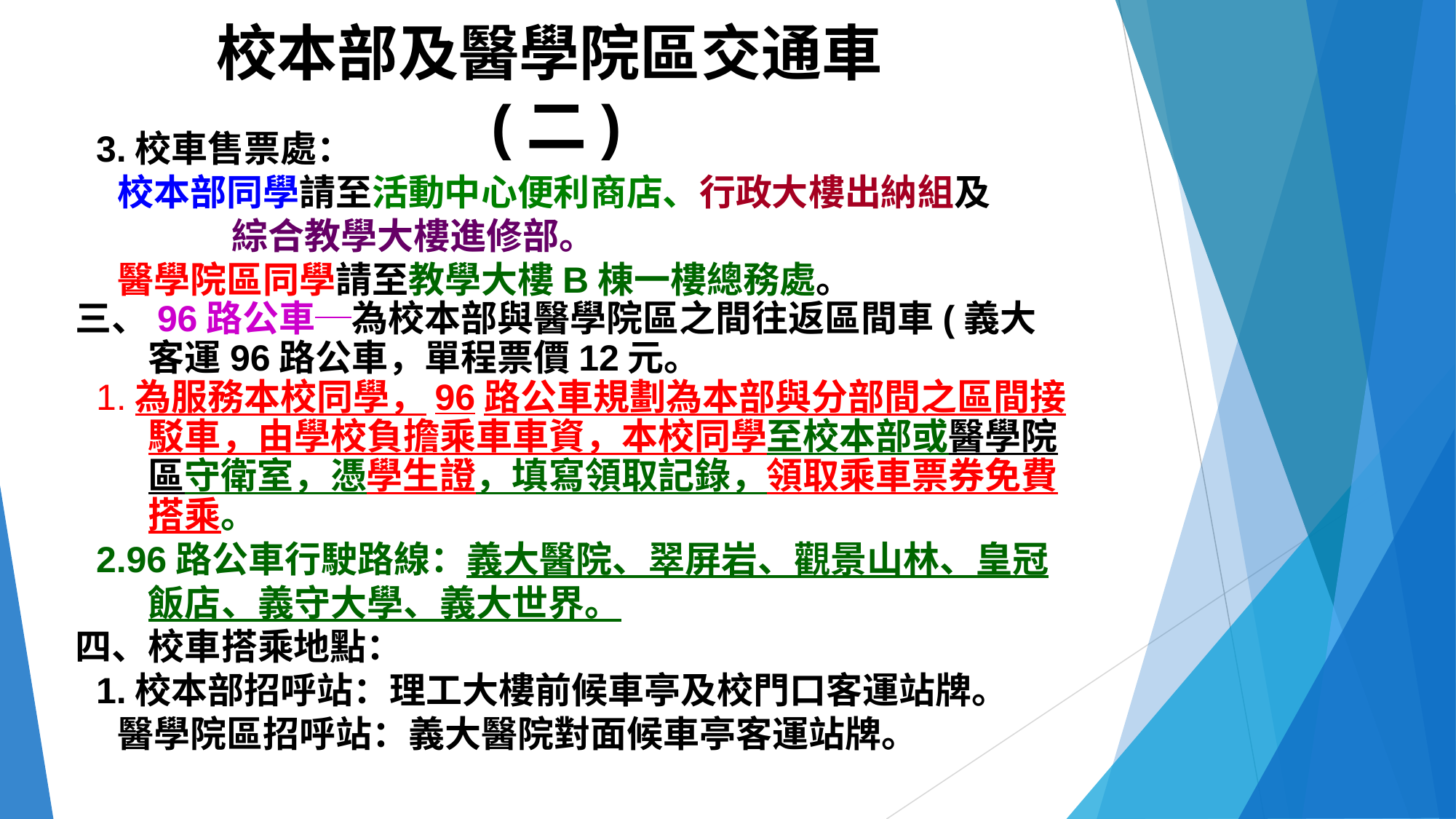

校本部及醫學院區交通車(二)
  3.校車售票處：
    校本部同學請至活動中心便利商店、行政大樓出納組及
                  綜合教學大樓進修部。
    醫學院區同學請至教學大樓B棟一樓總務處。
三、96路公車─為校本部與醫學院區之間往返區間車(義大客運96路公車，單程票價12元。
  1.為服務本校同學，96路公車規劃為本部與分部間之區間接駁車，由學校負擔乘車車資，本校同學至校本部或醫學院區守衛室，憑學生證，填寫領取記錄，領取乘車票券免費搭乘。
  2.96路公車行駛路線：義大醫院、翠屏岩、觀景山林、皇冠飯店、義守大學、義大世界。
四、校車搭乘地點：
  1.校本部招呼站：理工大樓前候車亭及校門口客運站牌。
    醫學院區招呼站：義大醫院對面候車亭客運站牌。